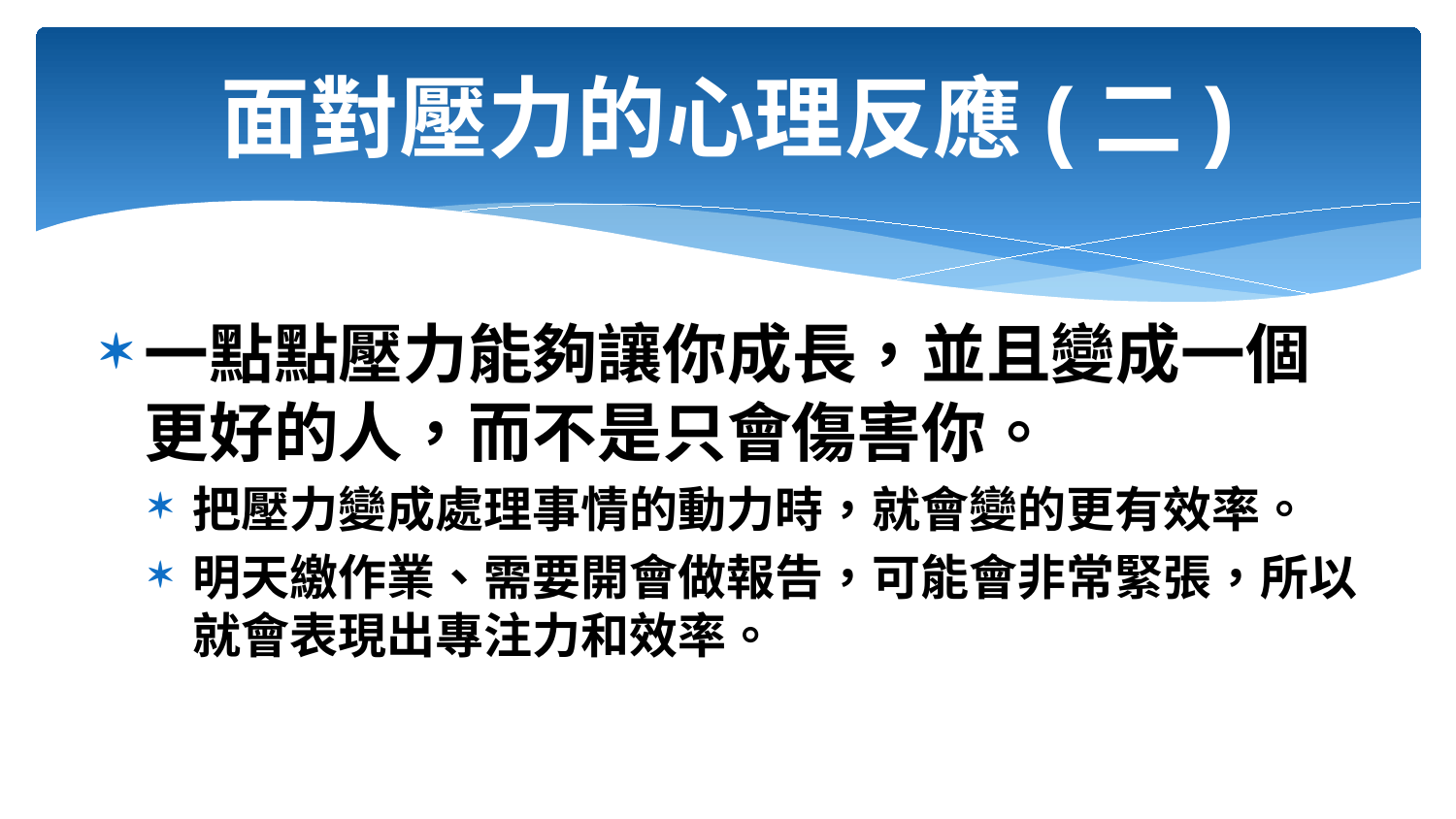

# 面對壓力的心理反應(二)
一點點壓力能夠讓你成長，並且變成一個更好的人，而不是只會傷害你。
把壓力變成處理事情的動力時，就會變的更有效率。
明天繳作業、需要開會做報告，可能會非常緊張，所以就會表現出專注力和效率。